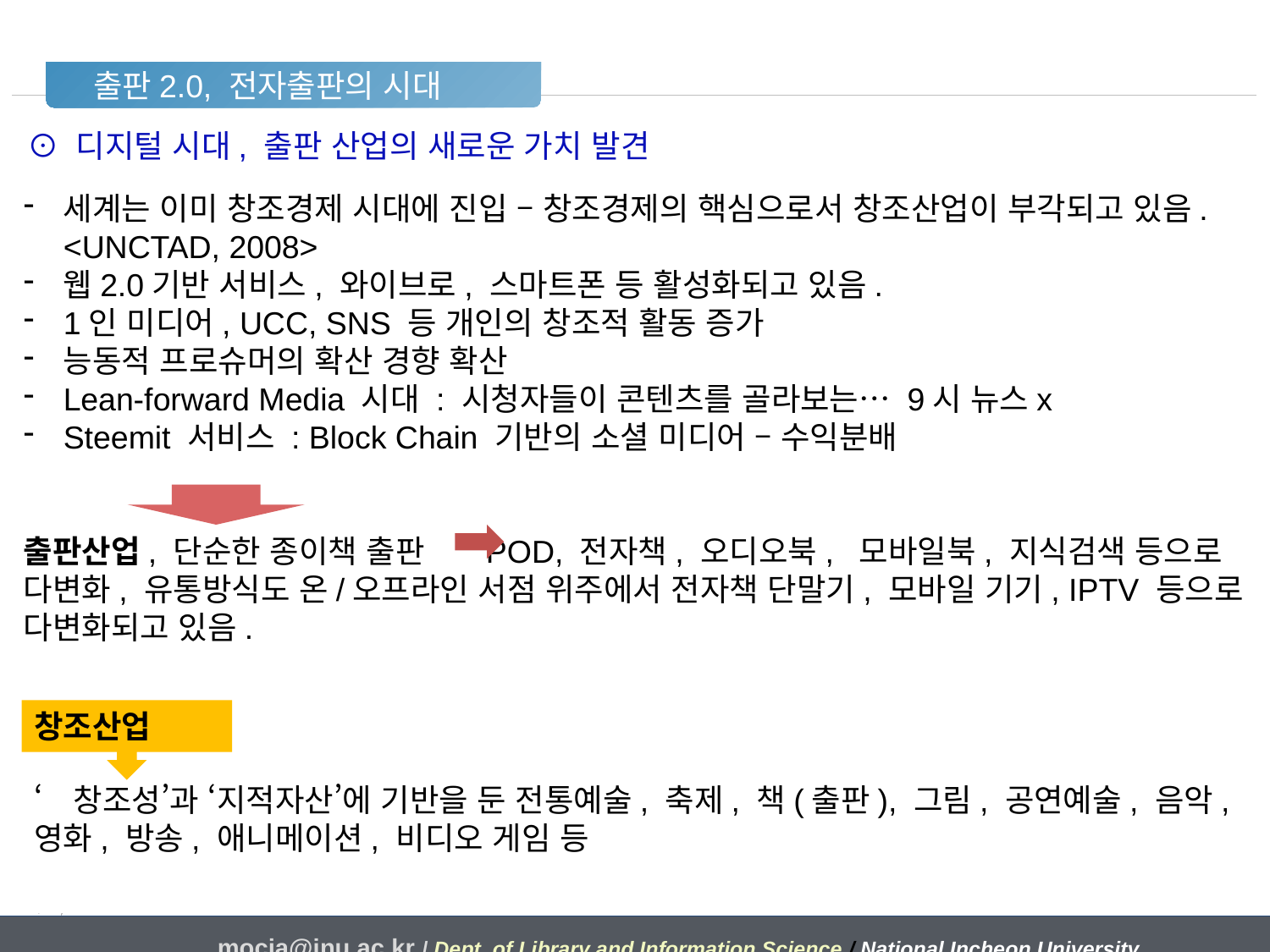

출판2.0, 전자출판의 시대
⊙ 디지털 시대, 출판 산업의 새로운 가치 발견
세계는 이미 창조경제 시대에 진입 – 창조경제의 핵심으로서 창조산업이 부각되고 있음. <UNCTAD, 2008>
웹2.0기반 서비스, 와이브로, 스마트폰 등 활성화되고 있음.
1인 미디어, UCC, SNS 등 개인의 창조적 활동 증가
능동적 프로슈머의 확산 경향 확산
Lean-forward Media 시대 : 시청자들이 콘텐츠를 골라보는… 9시 뉴스x
Steemit 서비스 : Block Chain 기반의 소셜 미디어 – 수익분배

출판산업, 단순한 종이책 출판      POD, 전자책, 오디오북,  모바일북, 지식검색 등으로 다변화, 유통방식도 온/오프라인 서점 위주에서 전자책 단말기, 모바일 기기, IPTV 등으로 다변화되고 있음.

창조산업
‘창조성’과 ‘지적자산’에 기반을 둔 전통예술, 축제, 책(출판), 그림, 공연예술, 음악, 영화, 방송, 애니메이션, 비디오 게임 등

mocja@inu.ac.kr / Dept. of Library and Information Science / National Incheon University